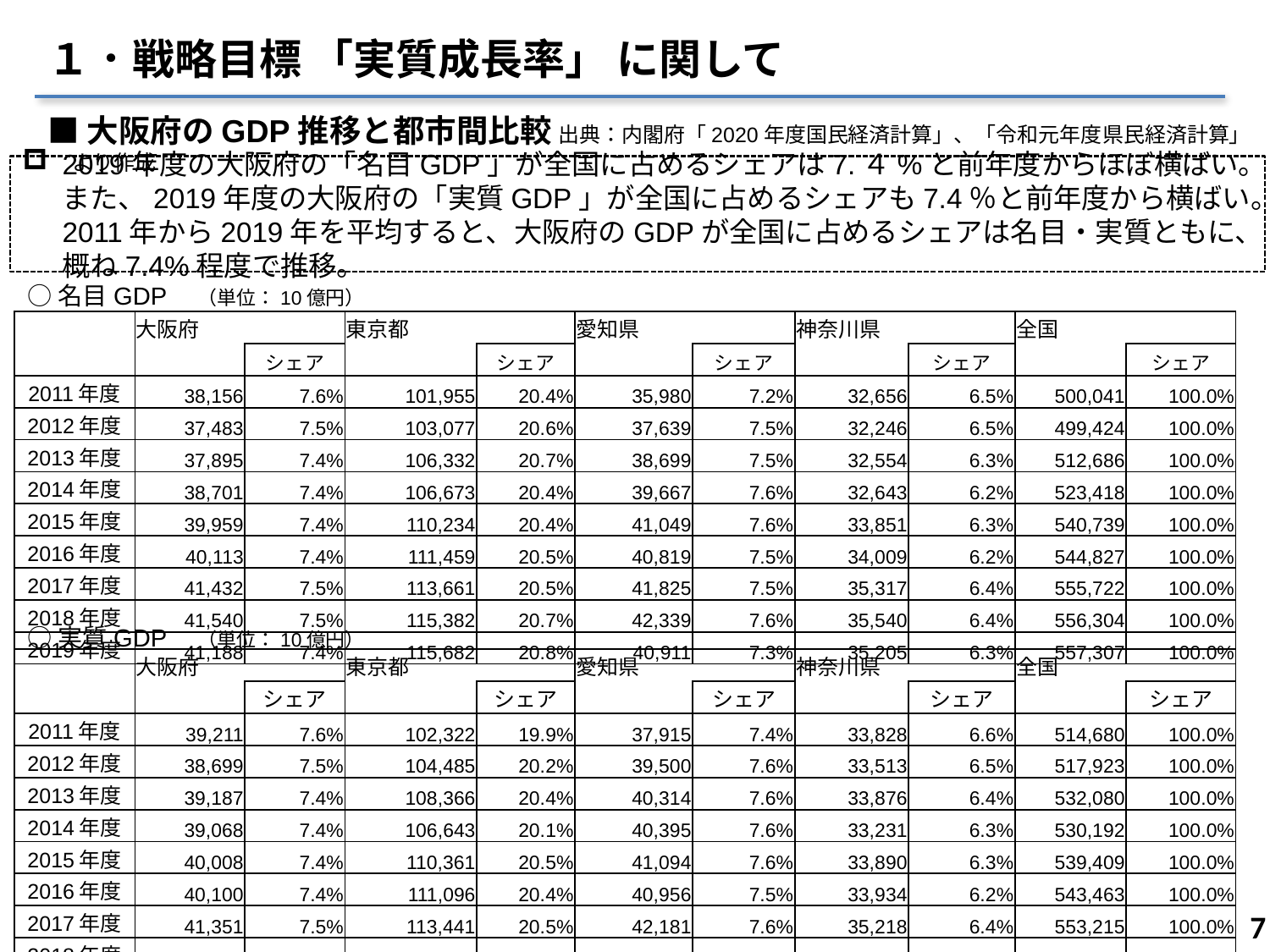

１．戦略目標 「実質成長率」 に関して
■大阪府のGDP推移と都市間比較 出典：内閣府「2020年度国民経済計算」、「令和元年度県民経済計算」より作成
2019年度の大阪府の「名目GDP」が全国に占めるシェアは7.４%と前年度からほぼ横ばい。また、2019年度の大阪府の「実質GDP」が全国に占めるシェアも7.4％と前年度から横ばい。2011年から2019年を平均すると、大阪府のGDPが全国に占めるシェアは名目・実質ともに、概ね7.4%程度で推移。
○名目GDP　（単位：10億円）
|  | 大阪府 |  | 東京都 |  | 愛知県 |  | 神奈川県 |  | 全国 |  |
| --- | --- | --- | --- | --- | --- | --- | --- | --- | --- | --- |
|  |  | シェア |  | シェア |  | シェア |  | シェア |  | シェア |
| 2011年度 | 38,156 | 7.6% | 101,955 | 20.4% | 35,980 | 7.2% | 32,656 | 6.5% | 500,041 | 100.0% |
| 2012年度 | 37,483 | 7.5% | 103,077 | 20.6% | 37,639 | 7.5% | 32,246 | 6.5% | 499,424 | 100.0% |
| 2013年度 | 37,895 | 7.4% | 106,332 | 20.7% | 38,699 | 7.5% | 32,554 | 6.3% | 512,686 | 100.0% |
| 2014年度 | 38,701 | 7.4% | 106,673 | 20.4% | 39,667 | 7.6% | 32,643 | 6.2% | 523,418 | 100.0% |
| 2015年度 | 39,959 | 7.4% | 110,234 | 20.4% | 41,049 | 7.6% | 33,851 | 6.3% | 540,739 | 100.0% |
| 2016年度 | 40,113 | 7.4% | 111,459 | 20.5% | 40,819 | 7.5% | 34,009 | 6.2% | 544,827 | 100.0% |
| 2017年度 | 41,432 | 7.5% | 113,661 | 20.5% | 41,825 | 7.5% | 35,317 | 6.4% | 555,722 | 100.0% |
| 2018年度 | 41,540 | 7.5% | 115,382 | 20.7% | 42,339 | 7.6% | 35,540 | 6.4% | 556,304 | 100.0% |
| 2019年度 | 41,188 | 7.4% | 115,682 | 20.8% | 40,911 | 7.3% | 35,205 | 6.3% | 557,307 | 100.0% |
○実質GDP　（単位：10億円）
|  | 大阪府 |  | 東京都 |  | 愛知県 |  | 神奈川県 |  | 全国 |  |
| --- | --- | --- | --- | --- | --- | --- | --- | --- | --- | --- |
|  |  | シェア |  | シェア |  | シェア |  | シェア |  | シェア |
| 2011年度 | 39,211 | 7.6% | 102,322 | 19.9% | 37,915 | 7.4% | 33,828 | 6.6% | 514,680 | 100.0% |
| 2012年度 | 38,699 | 7.5% | 104,485 | 20.2% | 39,500 | 7.6% | 33,513 | 6.5% | 517,923 | 100.0% |
| 2013年度 | 39,187 | 7.4% | 108,366 | 20.4% | 40,314 | 7.6% | 33,876 | 6.4% | 532,080 | 100.0% |
| 2014年度 | 39,068 | 7.4% | 106,643 | 20.1% | 40,395 | 7.6% | 33,231 | 6.3% | 530,192 | 100.0% |
| 2015年度 | 40,008 | 7.4% | 110,361 | 20.5% | 41,094 | 7.6% | 33,890 | 6.3% | 539,409 | 100.0% |
| 2016年度 | 40,100 | 7.4% | 111,096 | 20.4% | 40,956 | 7.5% | 33,934 | 6.2% | 543,463 | 100.0% |
| 2017年度 | 41,351 | 7.5% | 113,441 | 20.5% | 42,181 | 7.6% | 35,218 | 6.4% | 553,215 | 100.0% |
| 2018年度 | 41,278 | 7.4% | 114,483 | 20.7% | 42,793 | 7.7% | 35,406 | 6.4% | 554,259 | 100.0% |
| 2019年度 | 40,673 | 7.4% | 113,860 | 20.7% | 41,301 | 7.5% | 34,923 | 6.3% | 550,628 | 100.0% |
7